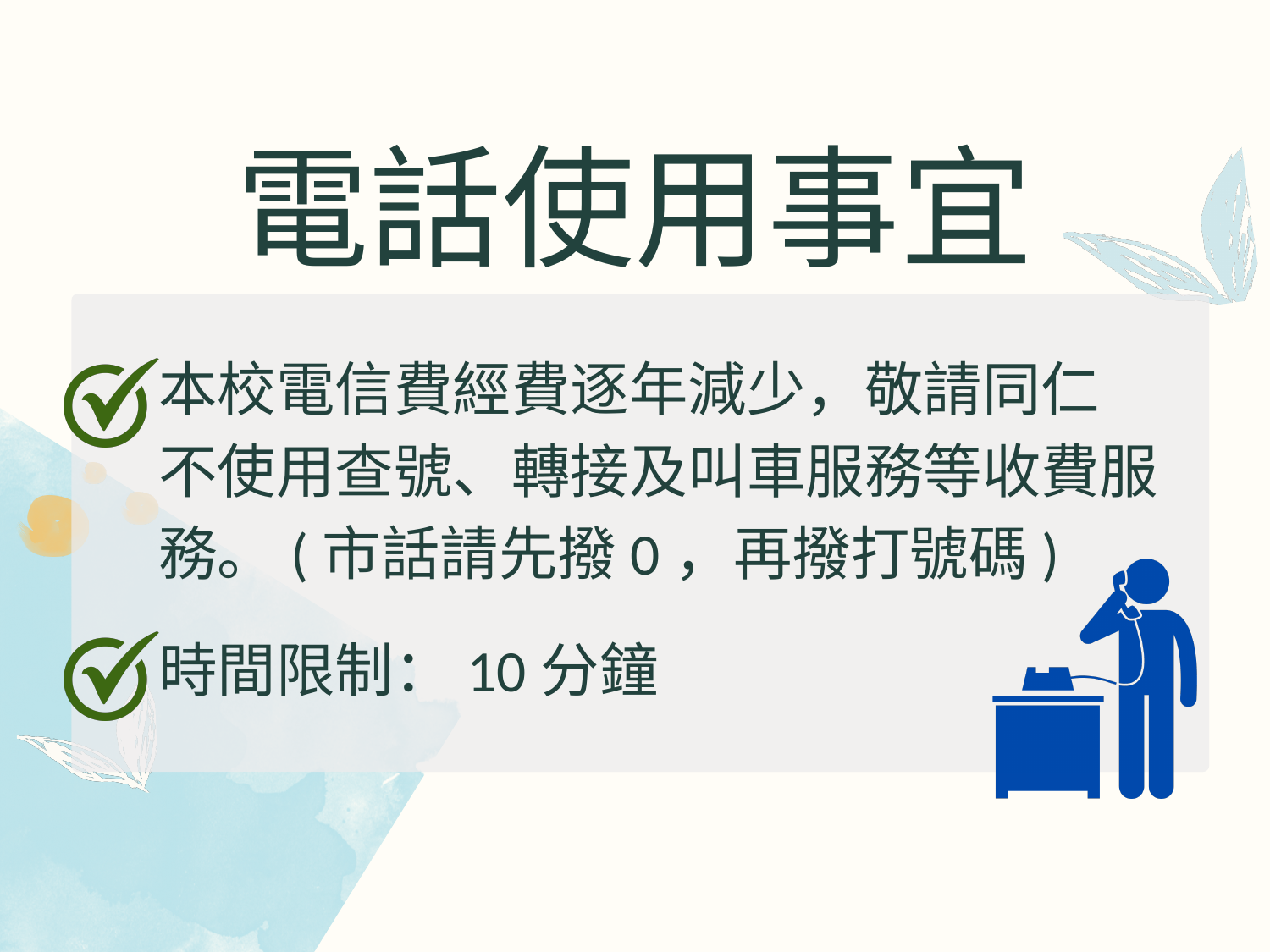

電話使用事宜

本校電信費經費逐年減少，敬請同仁
不使用查號、轉接及叫車服務等收費服務。(市話請先撥0，再撥打號碼)

時間限制：10分鐘